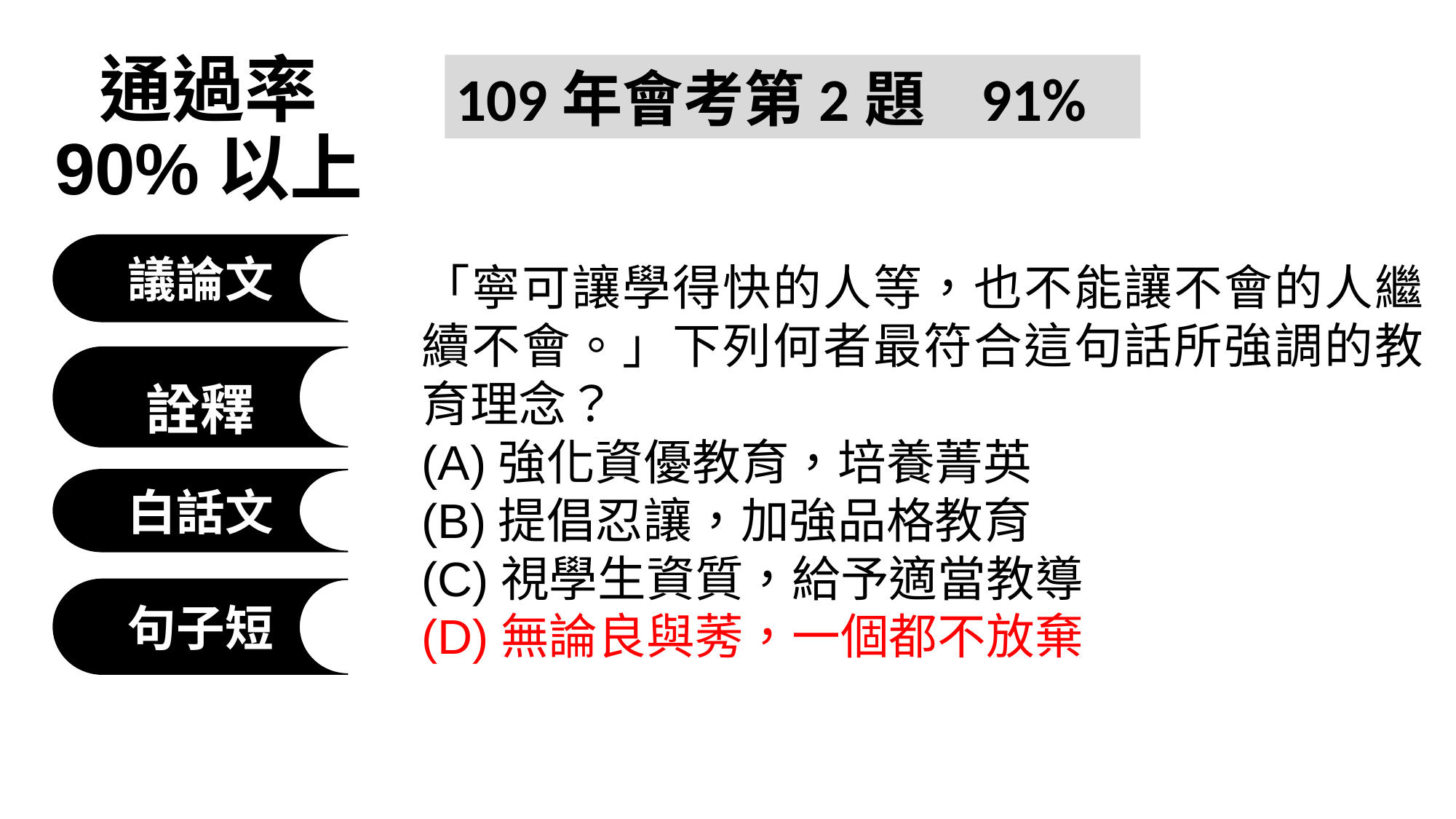

通過率
90%以上
109年會考第2題   91%
議論文
「寧可讓學得快的人等，也不能讓不會的人繼續不會。」下列何者最符合這句話所強調的教育理念？
(A)強化資優教育，培養菁英
(B)提倡忍讓，加強品格教育
(C)視學生資質，給予適當教導
(D)無論良與莠，一個都不放棄

詮釋

白話文
句子短